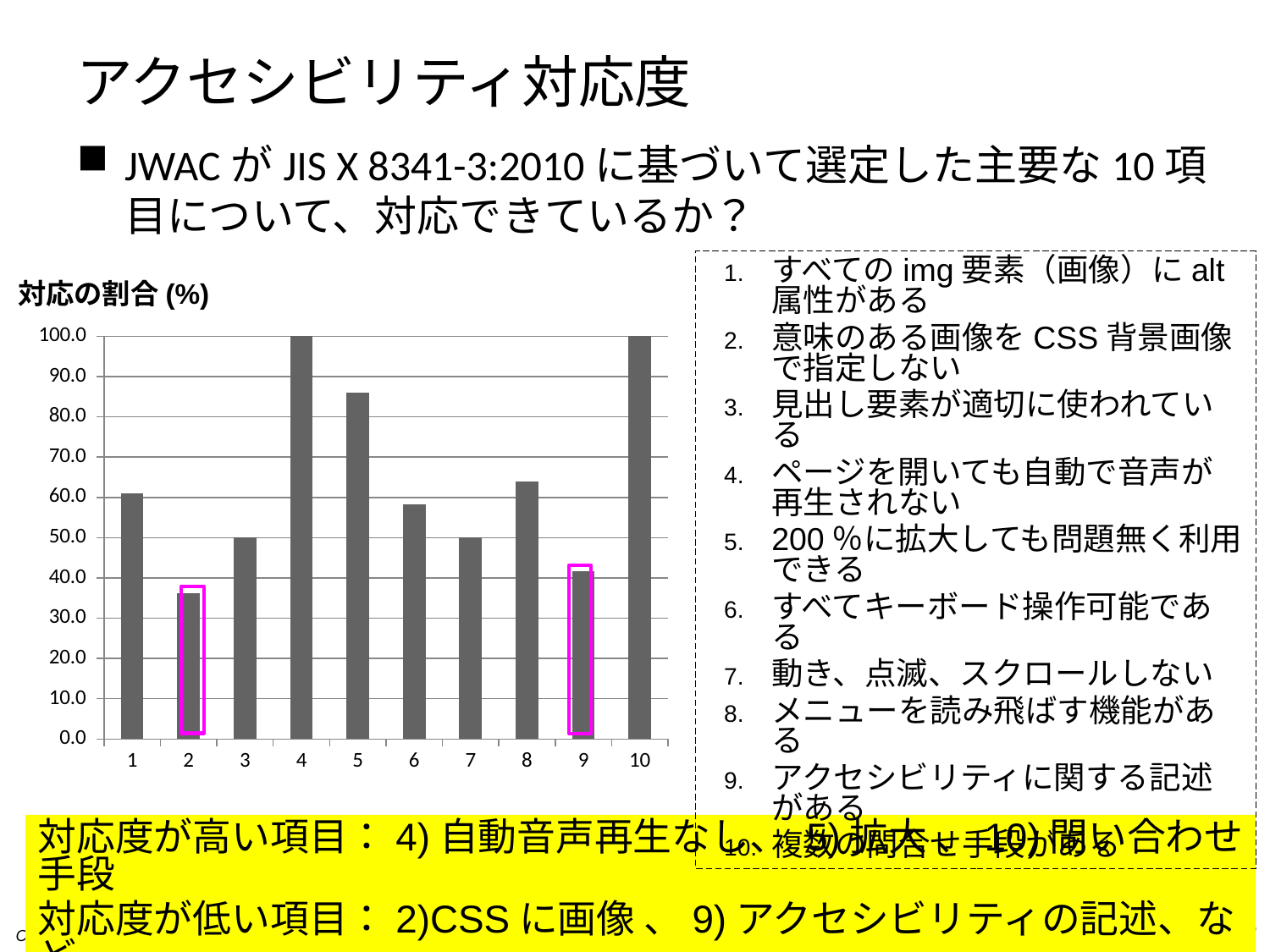

# アクセシビリティ対応度
JWACがJIS X 8341-3:2010に基づいて選定した主要な10項目について、対応できているか？
すべてのimg要素（画像）にalt属性がある
意味のある画像をCSS背景画像で指定しない
見出し要素が適切に使われている
ページを開いても自動で音声が再生されない
200％に拡大しても問題無く利用できる
すべてキーボード操作可能である
動き、点滅、スクロールしない
メニューを読み飛ばす機能がある
アクセシビリティに関する記述がある
複数の問合せ手段がある
対応の割合(%)

### Chart

| Category | 宮城県自治体 |
|---|---|

対応度が高い項目：4)自動音声再生なし、 5)拡大 、10)問い合わせ手段
対応度が低い項目：2)CSSに画像 、9)アクセシビリティの記述、など
13